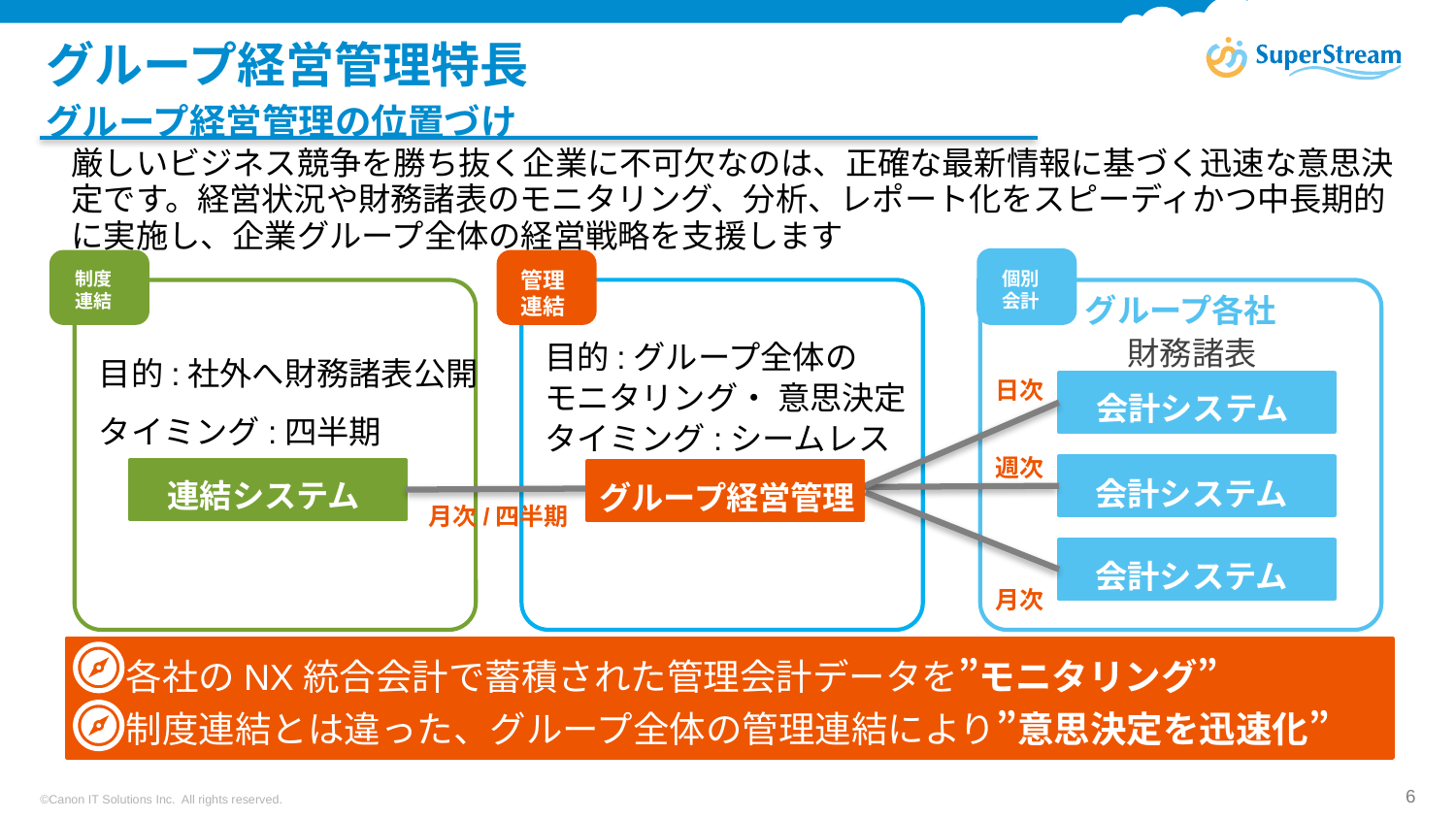

# グループ経営管理特長
グループ経営管理の位置づけ

厳しいビジネス競争を勝ち抜く企業に不可欠なのは、正確な最新情報に基づく迅速な意思決定です。経営状況や財務諸表のモニタリング、分析、レポート化をスピーディかつ中長期的に実施し、企業グループ全体の経営戦略を支援します

個別
会計

制度
連結

管理
連結

グループ各社
財務諸表
目的:社外へ財務諸表公開
タイミング:四半期
目的:グループ全体の
モニタリング・ 意思決定
タイミング:シームレス

日次
会計システム
週次

連結システム

会計システム
グループ経営管理
月次/四半期

会計システム
月次
　 各社のNX統合会計で蓄積された管理会計データを”モニタリング”
　 制度連結とは違った、グループ全体の管理連結により”意思決定を迅速化”

©Canon IT Solutions Inc.  All rights reserved.
6